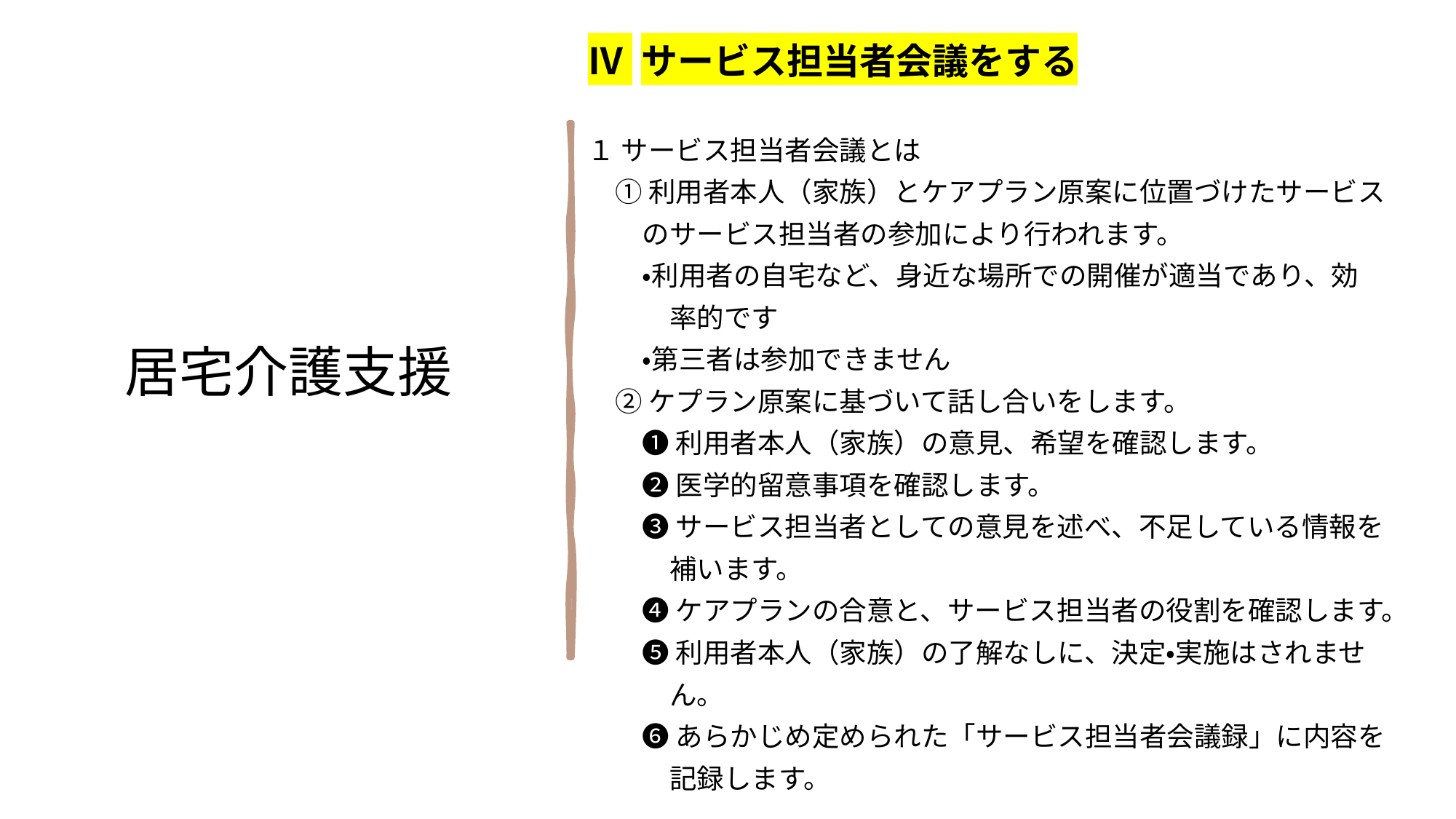

Ⅳ サービス担当者会議をする

１ サービス担当者会議とは
　① 利用者本人（家族）とケアプラン原案に位置づけたサービス
　　のサービス担当者の参加により行われます。
　　・利用者の自宅など、身近な場所での開催が適当であり、効
　　　率的です
　　・第三者は参加できません
　② ケプラン原案に基づいて話し合いをします。
　　❶ 利用者本人（家族）の意見、希望を確認します。
　　❷ 医学的留意事項を確認します。
　　❸ サービス担当者としての意見を述べ、不足している情報を
　　　補います。
　　❹ ケアプランの合意と、サービス担当者の役割を確認します。
　　❺ 利用者本人（家族）の了解なしに、決定・実施はされませ
　　　ん。
　　❻ あらかじめ定められた「サービス担当者会議録」に内容を
　　　記録します。

居宅介護支援